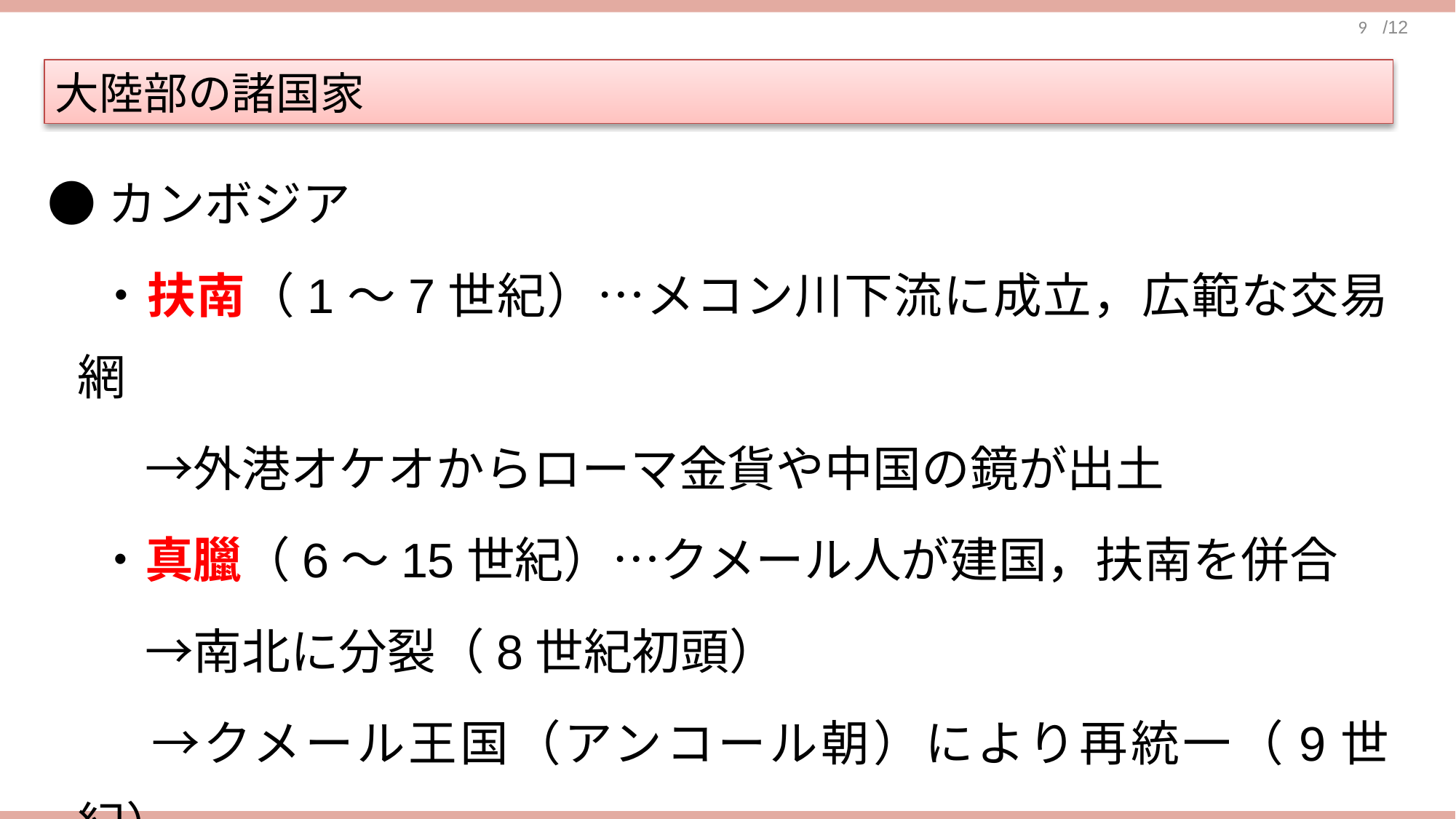

大陸部の諸国家
●カンボジア
　・扶南（1～7世紀）…メコン川下流に成立，広範な交易網
　　→外港オケオからローマ金貨や中国の鏡が出土
　・真臘（6～15世紀）…クメール人が建国，扶南を併合
　　→南北に分裂（8世紀初頭）
　　→クメール王国（アンコール朝）により再統一（9世紀）